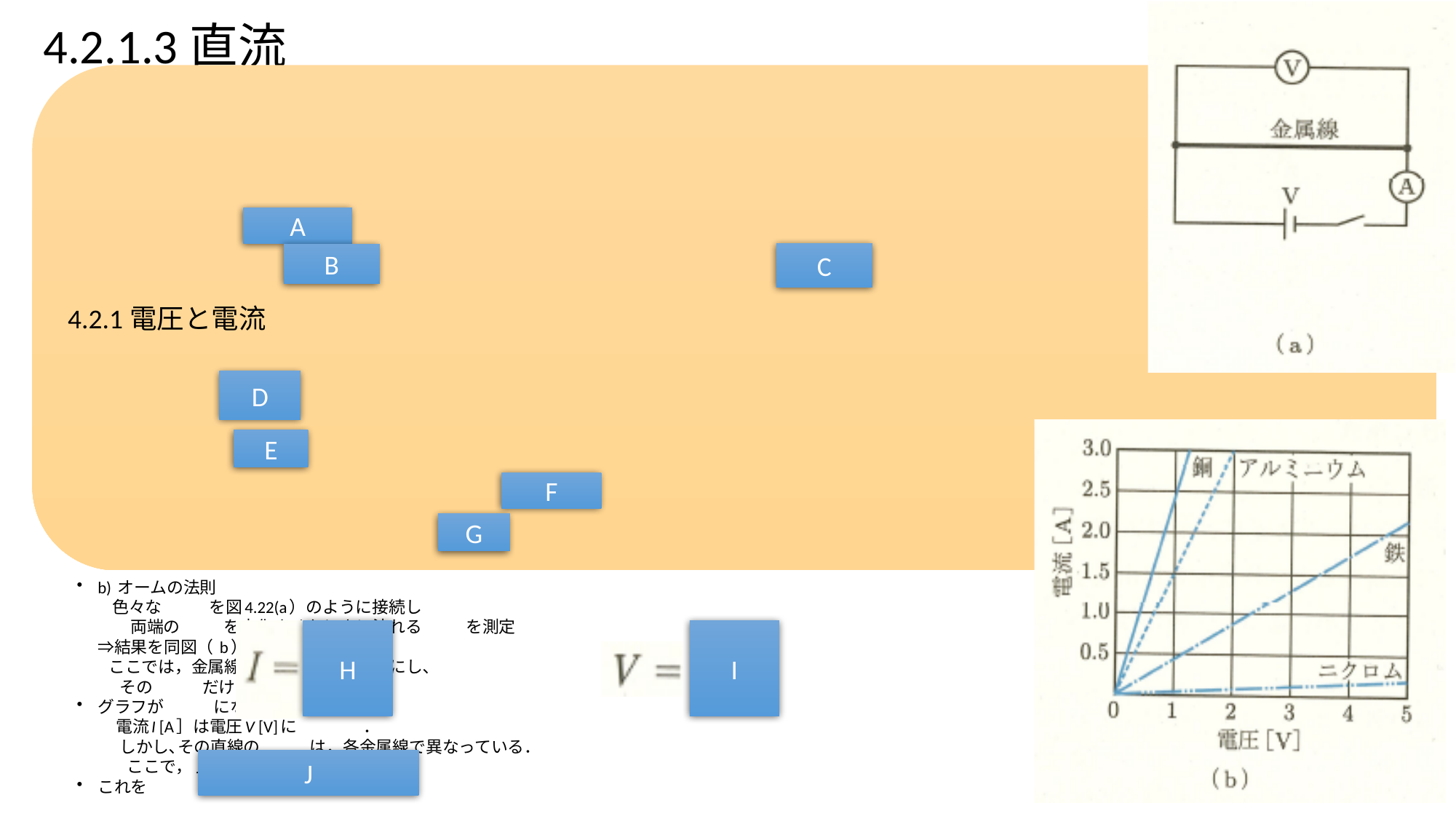

# 4.2.1.3直流

4.2.1電圧と電流
b) オームの法則
    色々な             を図4.22(a）のように接続し
         両端の            を変化させたときに流れる            を測定
⇒結果を同図（ b）
   ここでは，金属線の長さや太さは同じにし､
      その　　　だけを変えて測定．
これを　　　　　　　　　という．
グラフが　　　になっていることから，
     電流I [A］は電圧V [V]に　　　　．
      しかし､その直線の　　　は，各金属線で異なっている．
        ここで， 比例定数を１/Rとすると…
A
C
B
D

E
F
G
I

H

J
7